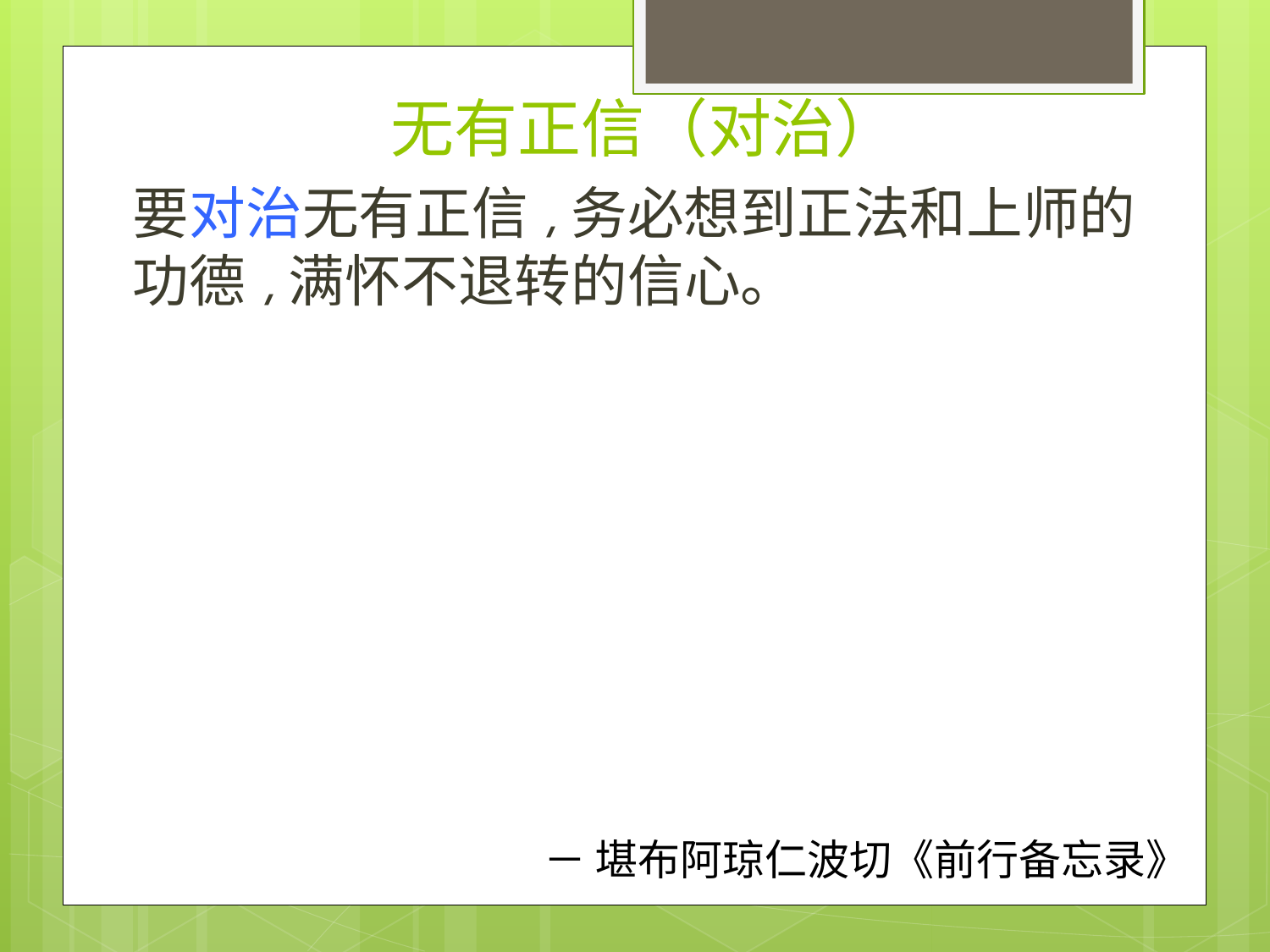

# 无有正信（对治）
要对治无有正信,务必想到正法和上师的功德,满怀不退转的信心。

－ 堪布阿琼仁波切《前行备忘录》